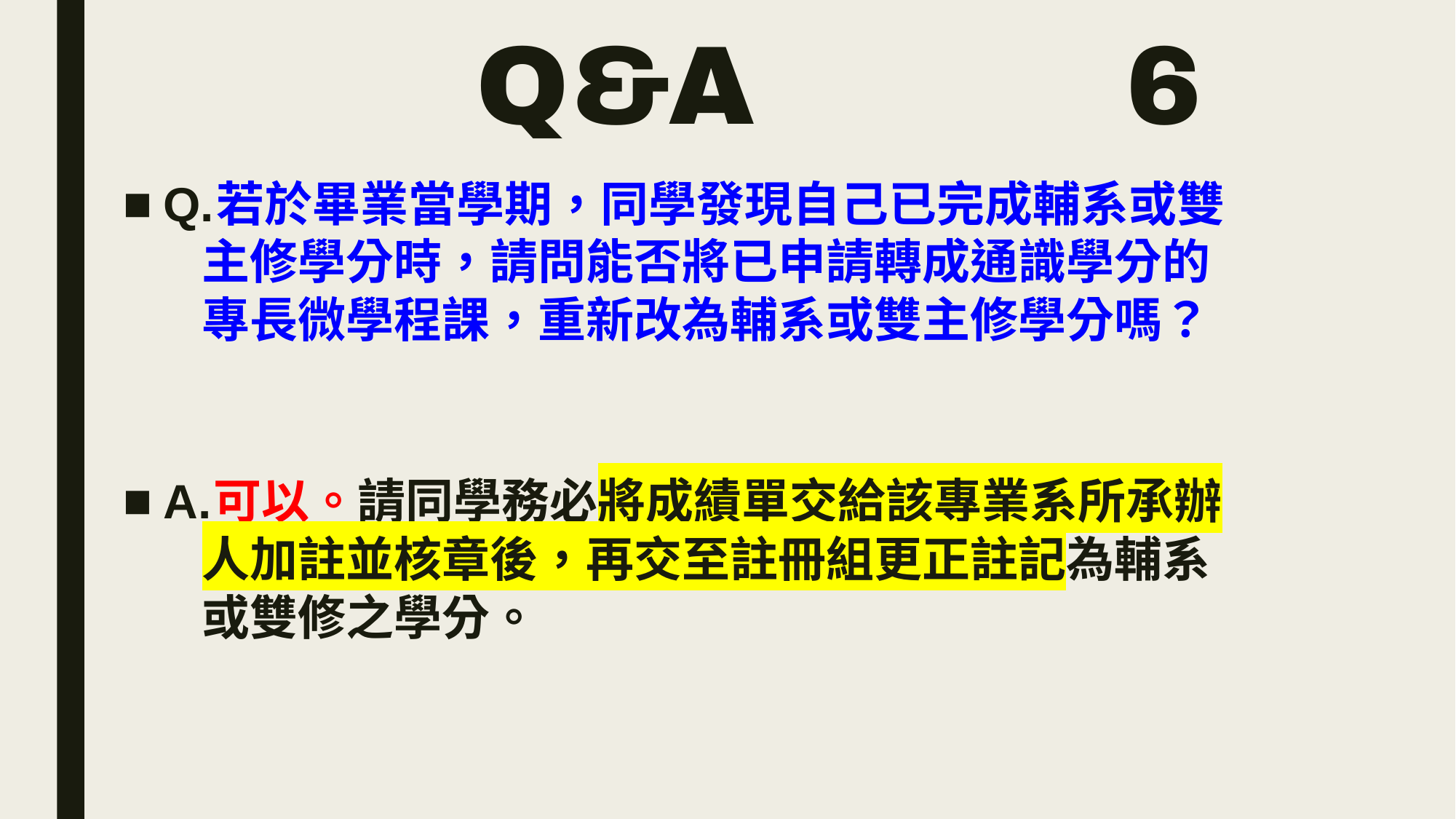

# Q&A          6

Q.若於畢業當學期，同學發現自己已完成輔系或雙
       主修學分時，請問能否將已申請轉成通識學分的
       專長微學程課，重新改為輔系或雙主修學分嗎？

A.可以。請同學務必將成績單交給該專業系所承辦
       人加註並核章後，再交至註冊組更正註記為輔系
       或雙修之學分。